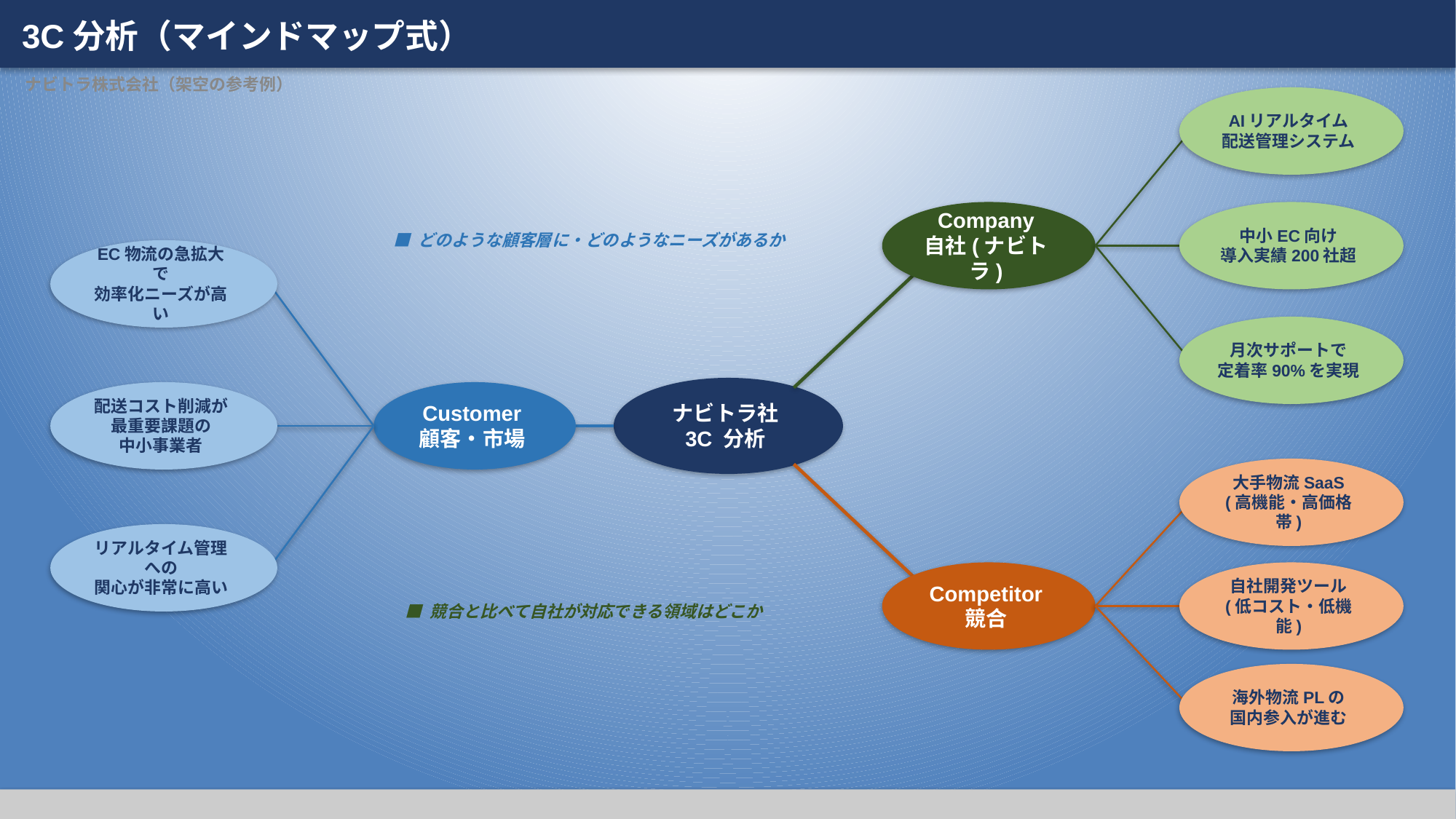

3C分析（マインドマップ式）
ナビトラ株式会社（架空の参考例）
AIリアルタイム
配送管理システム
Company
自社(ナビトラ)
中小EC向け
導入実績200社超
■ どのような顧客層に・どのようなニーズがあるか
EC物流の急拡大で
効率化ニーズが高い
月次サポートで
定着率90%を実現
ナビトラ社
3C 分析
配送コスト削減が
最重要課題の
中小事業者
Customer
顧客・市場
大手物流SaaS
(高機能・高価格帯)
リアルタイム管理への
関心が非常に高い
Competitor
競合
自社開発ツール
(低コスト・低機能)
■ 競合と比べて自社が対応できる領域はどこか
海外物流PLの
国内参入が進む